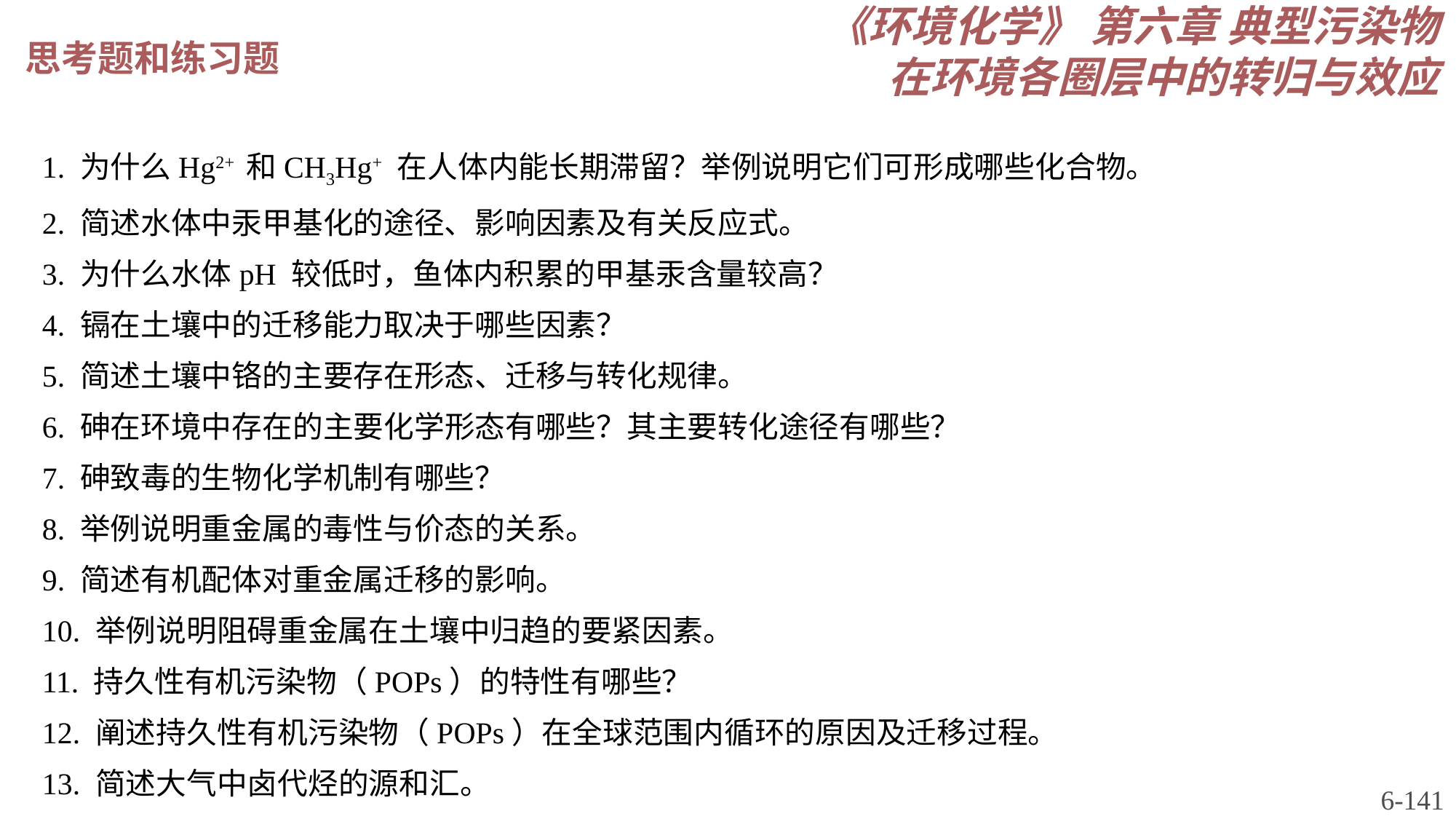

《环境化学》 第六章 典型污染物在环境各圈层中的转归与效应
思考题和练习题
1. 为什么Hg2+ 和CH3Hg+ 在人体内能长期滞留？举例说明它们可形成哪些化合物。
2. 简述水体中汞甲基化的途径、影响因素及有关反应式。
3. 为什么水体pH 较低时，鱼体内积累的甲基汞含量较高？
4. 镉在土壤中的迁移能力取决于哪些因素？
5. 简述土壤中铬的主要存在形态、迁移与转化规律。
6. 砷在环境中存在的主要化学形态有哪些？其主要转化途径有哪些？
7. 砷致毒的生物化学机制有哪些？
8. 举例说明重金属的毒性与价态的关系。
9. 简述有机配体对重金属迁移的影响。
10. 举例说明阻碍重金属在土壤中归趋的要紧因素。
11. 持久性有机污染物（POPs）的特性有哪些？
12. 阐述持久性有机污染物（POPs）在全球范围内循环的原因及迁移过程。
13. 简述大气中卤代烃的源和汇。
6-141